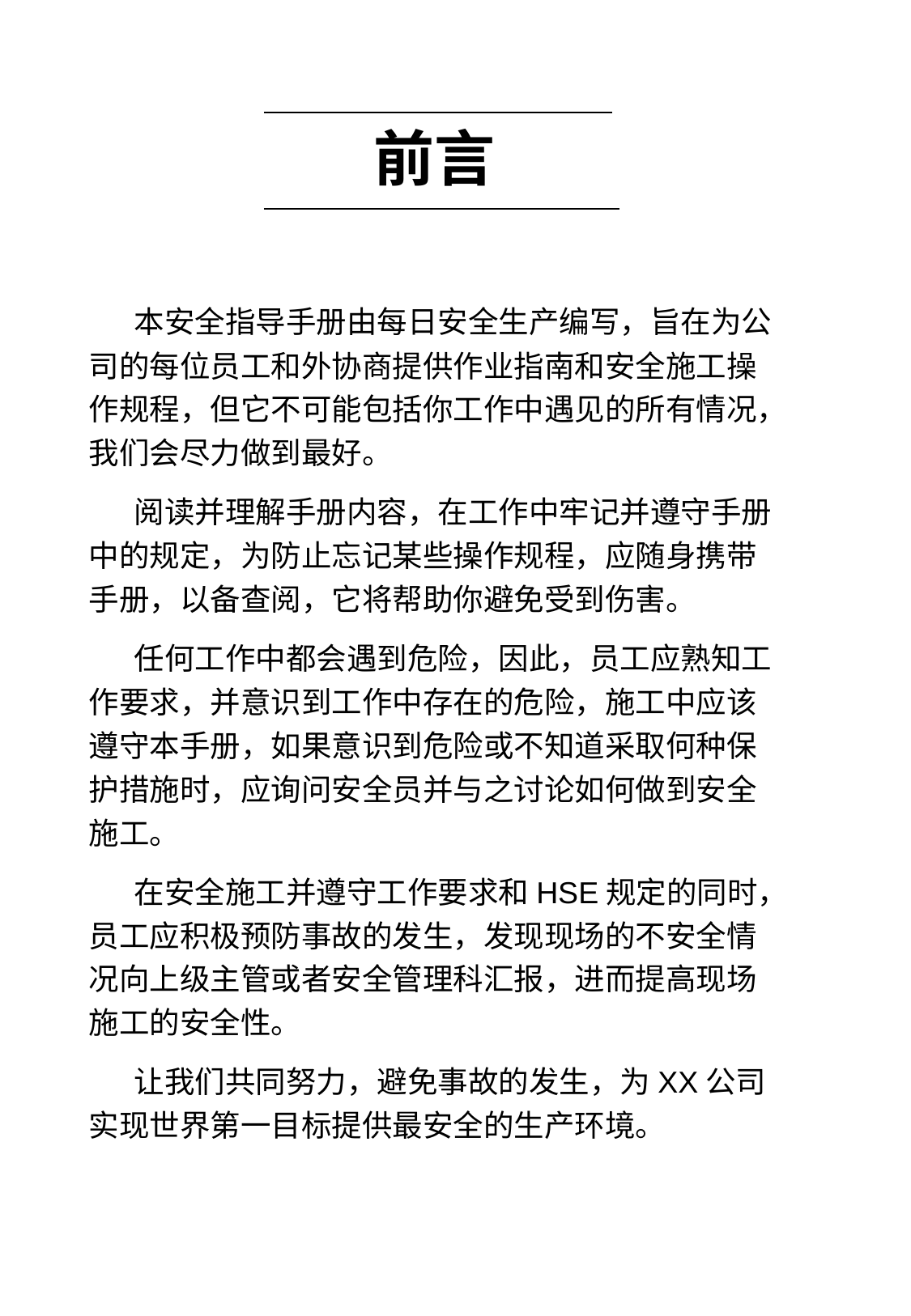

前言
本安全指导手册由每日安全生产编写，旨在为公司的每位员工和外协商提供作业指南和安全施工操作规程，但它不可能包括你工作中遇见的所有情况，我们会尽力做到最好。
阅读并理解手册内容，在工作中牢记并遵守手册中的规定，为防止忘记某些操作规程，应随身携带手册，以备查阅，它将帮助你避免受到伤害。
任何工作中都会遇到危险，因此，员工应熟知工作要求，并意识到工作中存在的危险，施工中应该遵守本手册，如果意识到危险或不知道采取何种保护措施时，应询问安全员并与之讨论如何做到安全施工。
在安全施工并遵守工作要求和HSE规定的同时，员工应积极预防事故的发生，发现现场的不安全情况向上级主管或者安全管理科汇报，进而提高现场施工的安全性。
让我们共同努力，避免事故的发生，为XX公司实现世界第一目标提供最安全的生产环境。